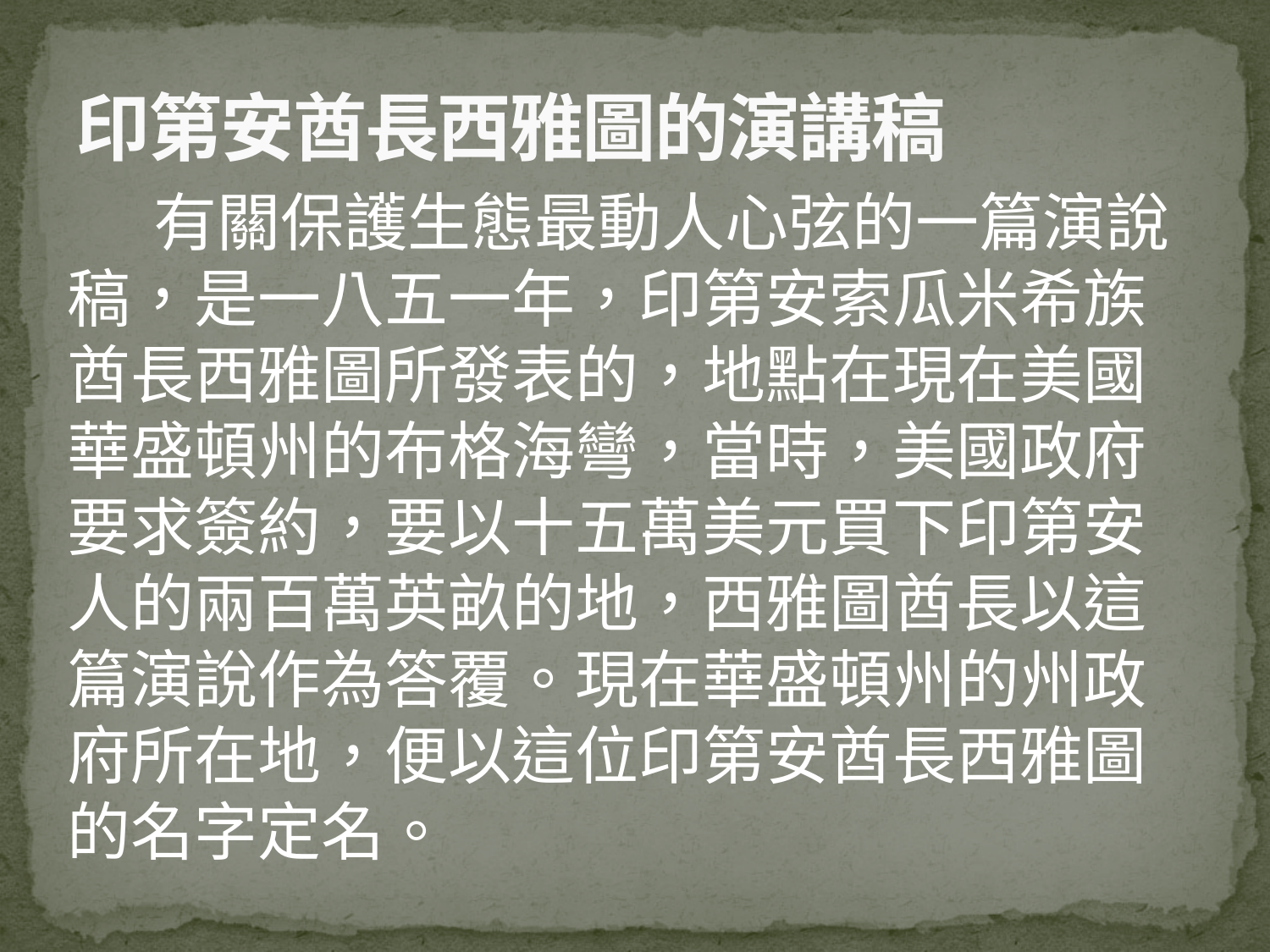

# 印第安酋長西雅圖的演講稿
     有關保護生態最動人心弦的一篇演說稿，是一八五一年，印第安索瓜米希族酋長西雅圖所發表的，地點在現在美國華盛頓州的布格海彎，當時，美國政府要求簽約，要以十五萬美元買下印第安人的兩百萬英畝的地，西雅圖酋長以這篇演說作為答覆。現在華盛頓州的州政府所在地，便以這位印第安酋長西雅圖的名字定名。